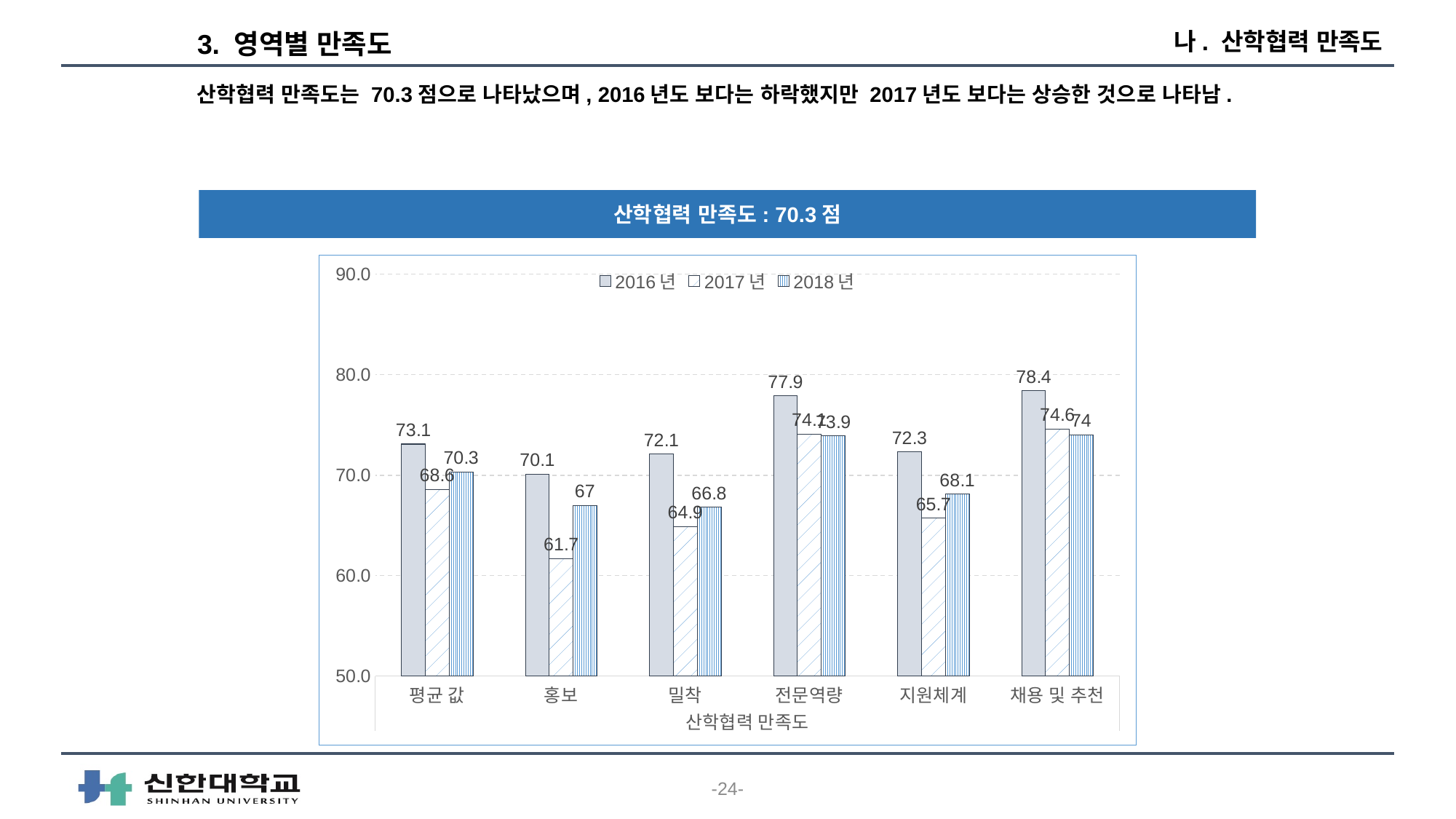

나. 산학협력 만족도
# 3. 영역별 만족도
산학협력 만족도는 70.3점으로 나타났으며, 2016년도 보다는 하락했지만 2017년도 보다는 상승한 것으로 나타남.
산학협력 만족도: 70.3점

### Chart

| Category | 2016년 | 2017년 | 2018년 |
|---|---|---|---|
| 평균 값 | 73.1 | 68.6 | 70.3 |
| 홍보 | 70.1 | 61.7 | 67.0 |
| 밀착 | 72.1 | 64.9 | 66.8 |
| 전문역량 | 77.9 | 74.1 | 73.9 |
| 지원체계 | 72.3 | 65.7 | 68.1 |
| 채용 및 추천 | 78.4 | 74.6 | 74.0 |
-24-